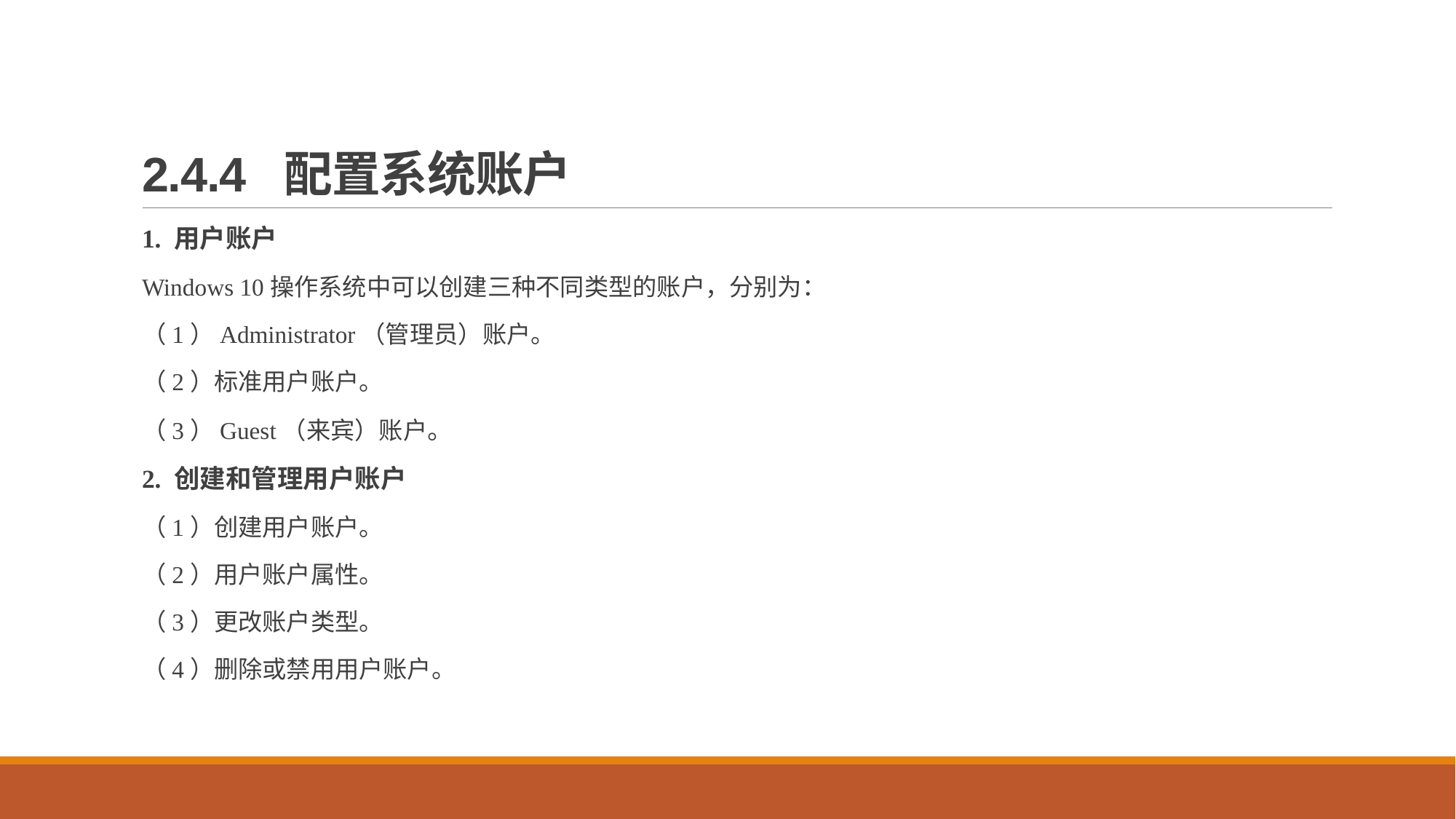

# 2.4.4  配置系统账户
1. 用户账户
Windows 10操作系统中可以创建三种不同类型的账户，分别为：
（1）Administrator（管理员）账户。
（2）标准用户账户。
（3）Guest（来宾）账户。
2. 创建和管理用户账户
（1）创建用户账户。
（2）用户账户属性。
（3）更改账户类型。
（4）删除或禁用用户账户。